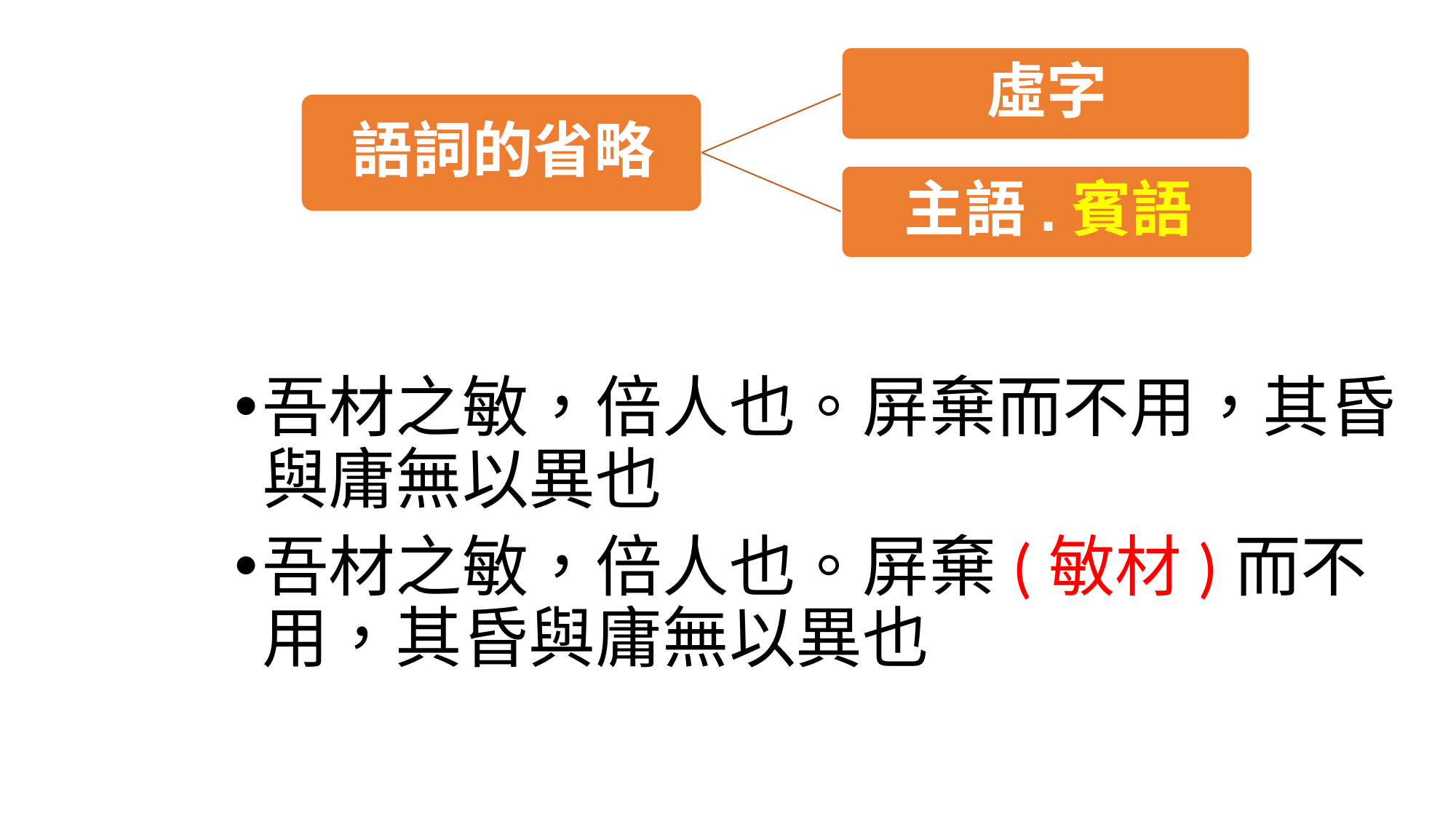

語詞的省略

虛字

主語.賓語
吾材之敏，倍人也。屏棄而不用，其昏與庸無以異也
吾材之敏，倍人也。屏棄(敏材)而不用，其昏與庸無以異也